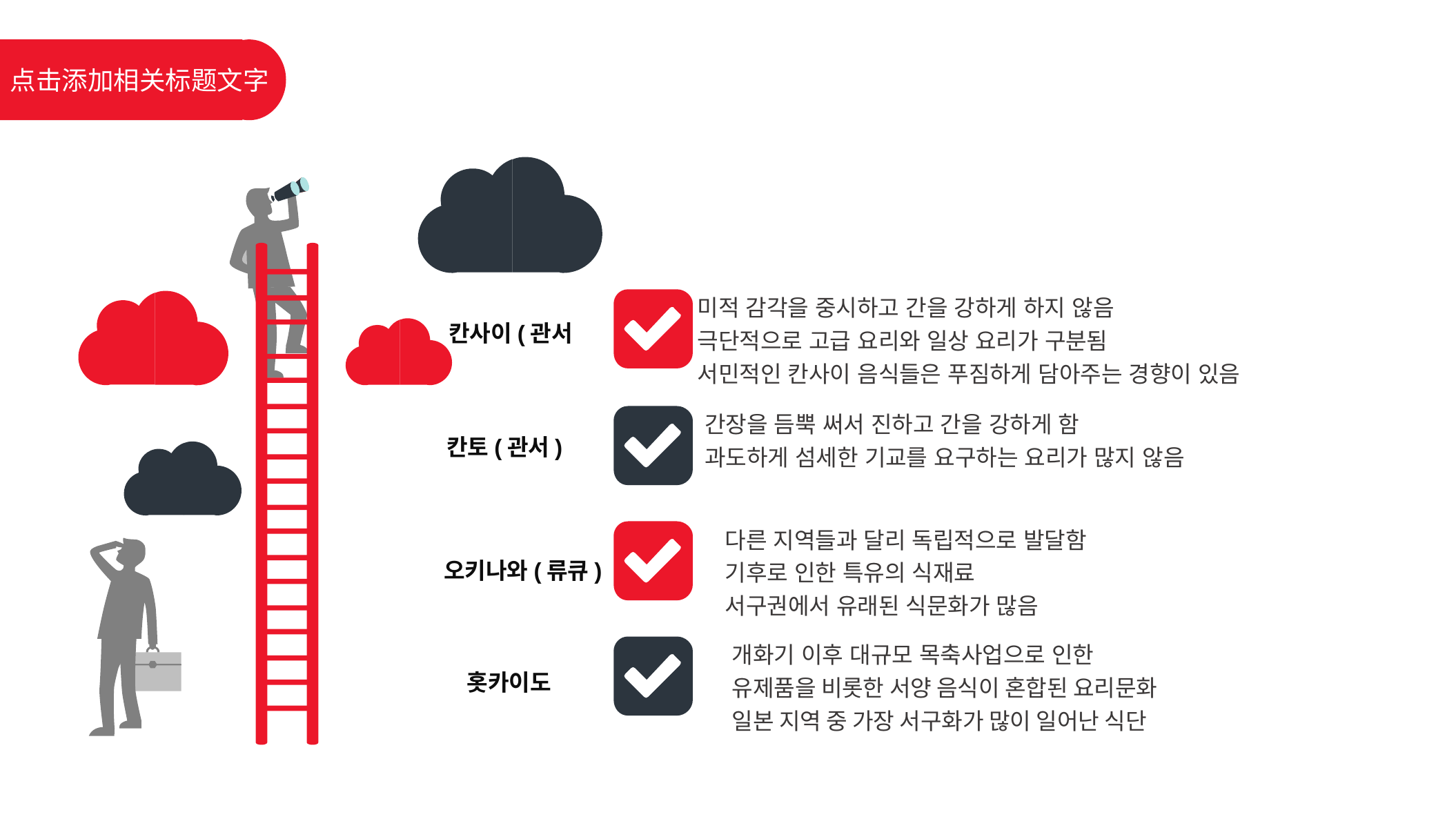

点击添加相关标题文字

미적 감각을 중시하고 간을 강하게 하지 않음
극단적으로 고급 요리와 일상 요리가 구분됨
서민적인 칸사이 음식들은 푸짐하게 담아주는 경향이 있음

칸사이(관서

간장을 듬뿍 써서 진하고 간을 강하게 함
과도하게 섬세한 기교를 요구하는 요리가 많지 않음

칸토(관서)

다른 지역들과 달리 독립적으로 발달함
기후로 인한 특유의 식재료
서구권에서 유래된 식문화가 많음

오키나와(류큐)
개화기 이후 대규모 목축사업으로 인한
유제품을 비롯한 서양 음식이 혼합된 요리문화
일본 지역 중 가장 서구화가 많이 일어난 식단

홋카이도